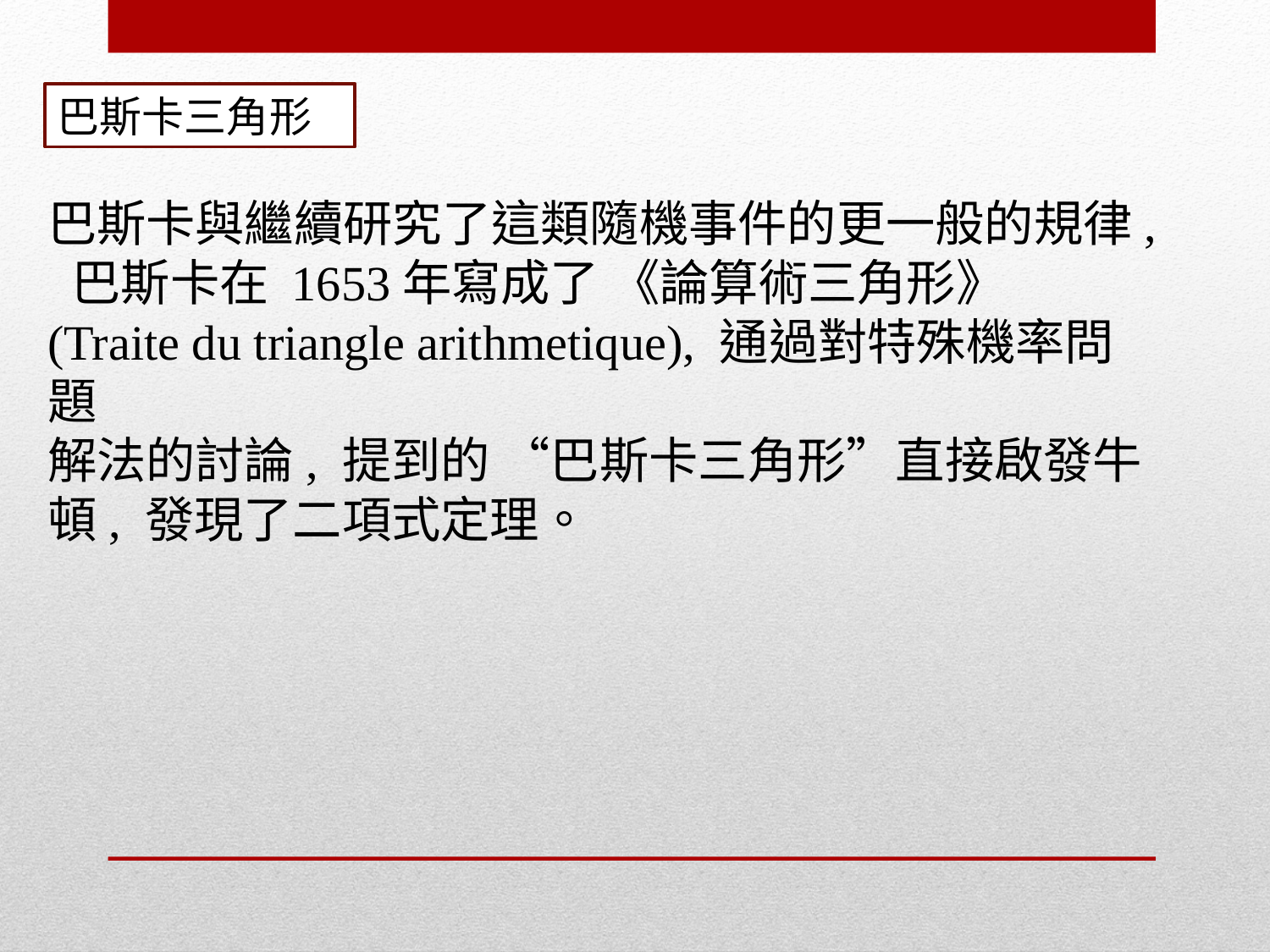

巴斯卡三角形
巴斯卡與繼續研究了這類隨機事件的更一般的規律, 巴斯卡在 1653年寫成了 《論算術三角形》(Traite du triangle arithmetique), 通過對特殊機率問題
解法的討論, 提到的 “巴斯卡三角形”直接啟發牛頓, 發現了二項式定理。